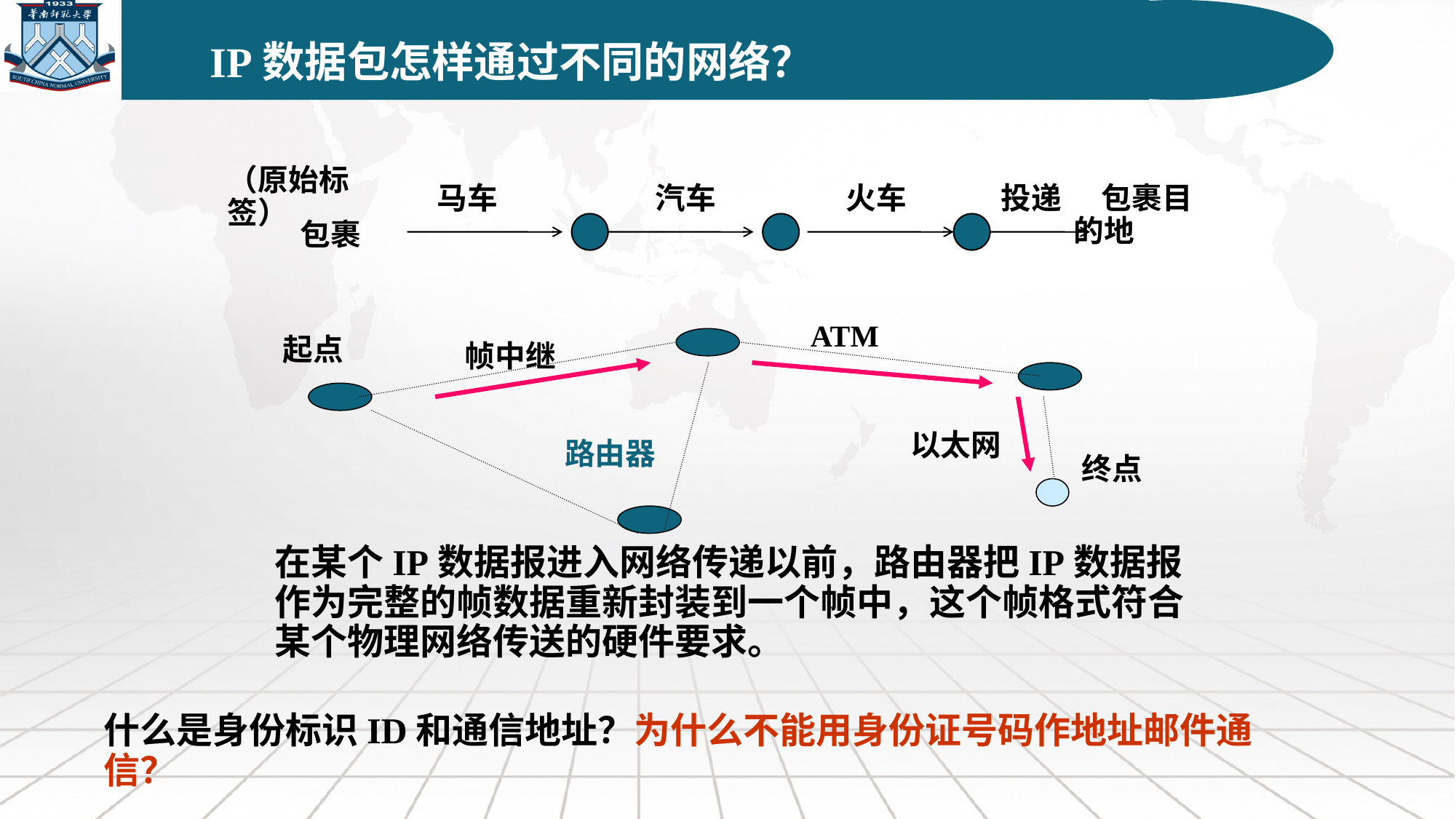

IP数据包怎样通过不同的网络？
（原始标签）
马车

汽车

火车

投递

   包裹目的地

包裹
ATM
起点

帧中继

以太网
路由器

终点
在某个IP数据报进入网络传递以前，路由器把IP数据报作为完整的帧数据重新封装到一个帧中，这个帧格式符合某个物理网络传送的硬件要求。
什么是身份标识ID和通信地址？为什么不能用身份证号码作地址邮件通信？